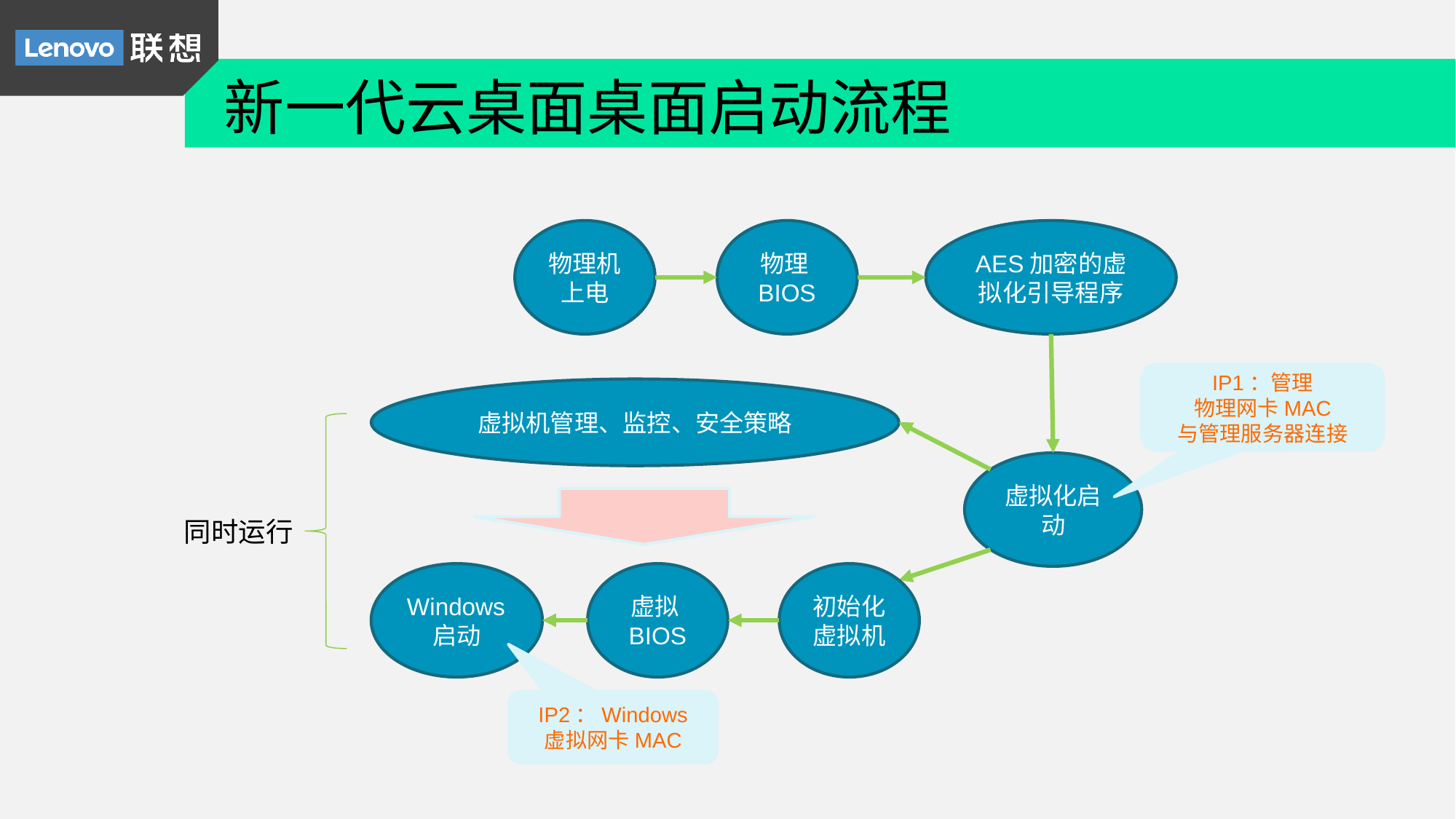

新一代云桌面桌面启动流程
物理机上电
物理BIOS
AES加密的虚拟化引导程序
IP1：管理
物理网卡MAC
与管理服务器连接
虚拟机管理、监控、安全策略

虚拟化启动

同时运行
虚拟BIOS
初始化
虚拟机
Windows启动
IP2：Windows
虚拟网卡MAC